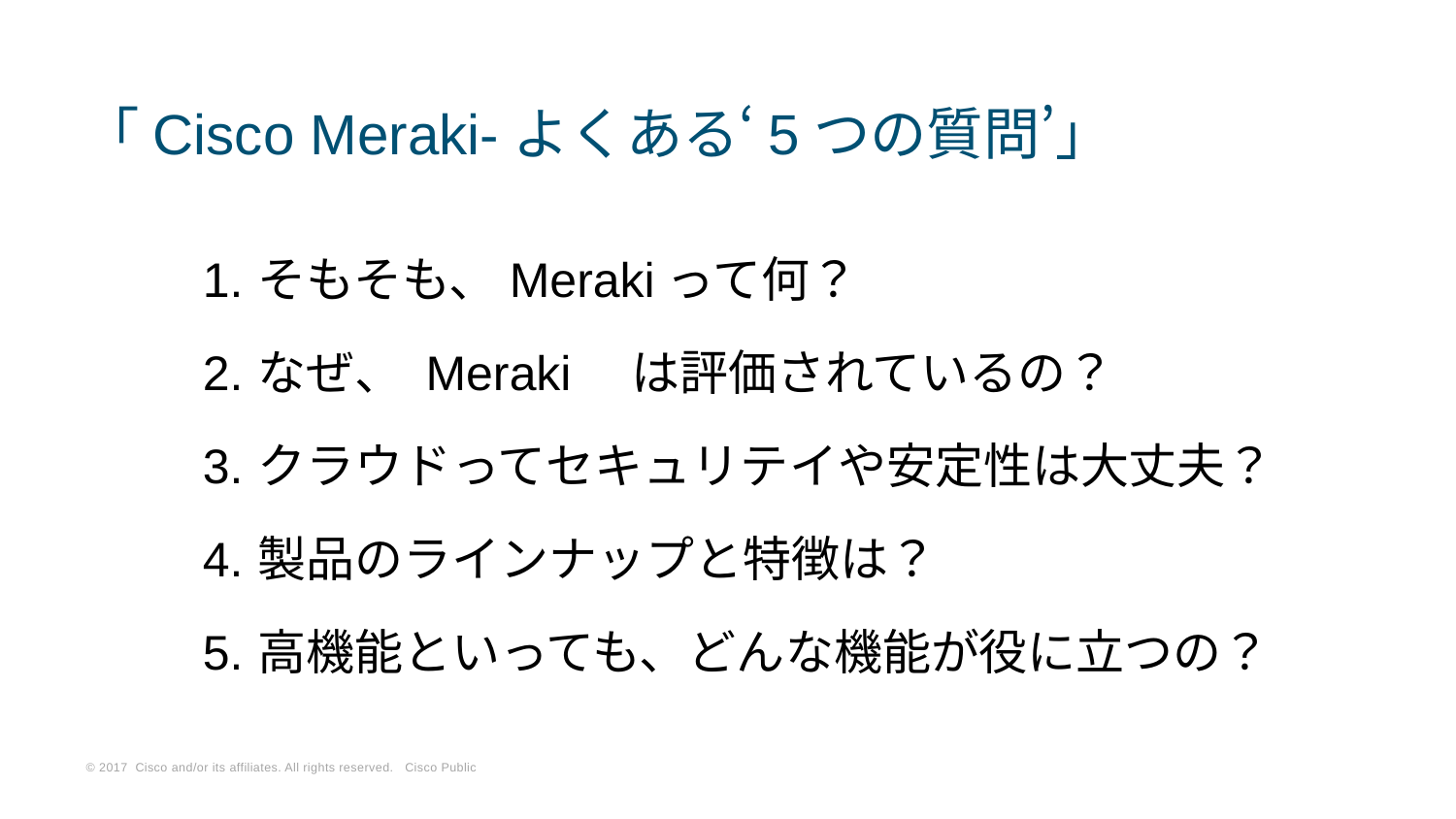

# 「Cisco Meraki-よくある‘5つの質問’」
そもそも、Merakiって何？

なぜ、 Meraki　は評価されているの？

クラウドってセキュリテイや安定性は大丈夫？

製品のラインナップと特徴は？

高機能といっても、どんな機能が役に立つの？